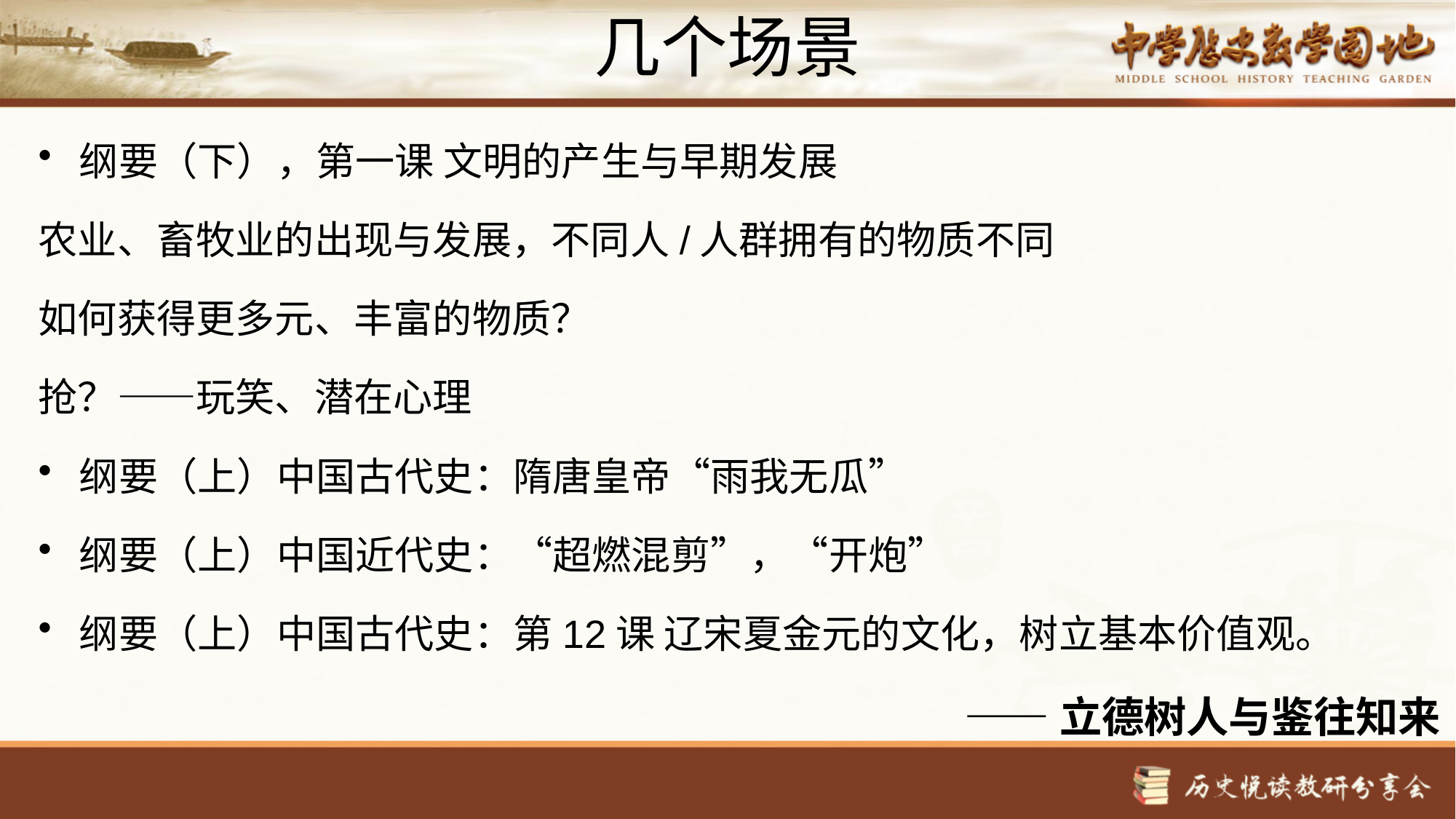

# 几个场景
纲要（下），第一课 文明的产生与早期发展
农业、畜牧业的出现与发展，不同人/人群拥有的物质不同
如何获得更多元、丰富的物质？
抢？——玩笑、潜在心理
纲要（上）中国古代史：隋唐皇帝“雨我无瓜”
纲要（上）中国近代史：“超燃混剪”，“开炮”
纲要（上）中国古代史：第12课 辽宋夏金元的文化，树立基本价值观。
——立德树人与鉴往知来